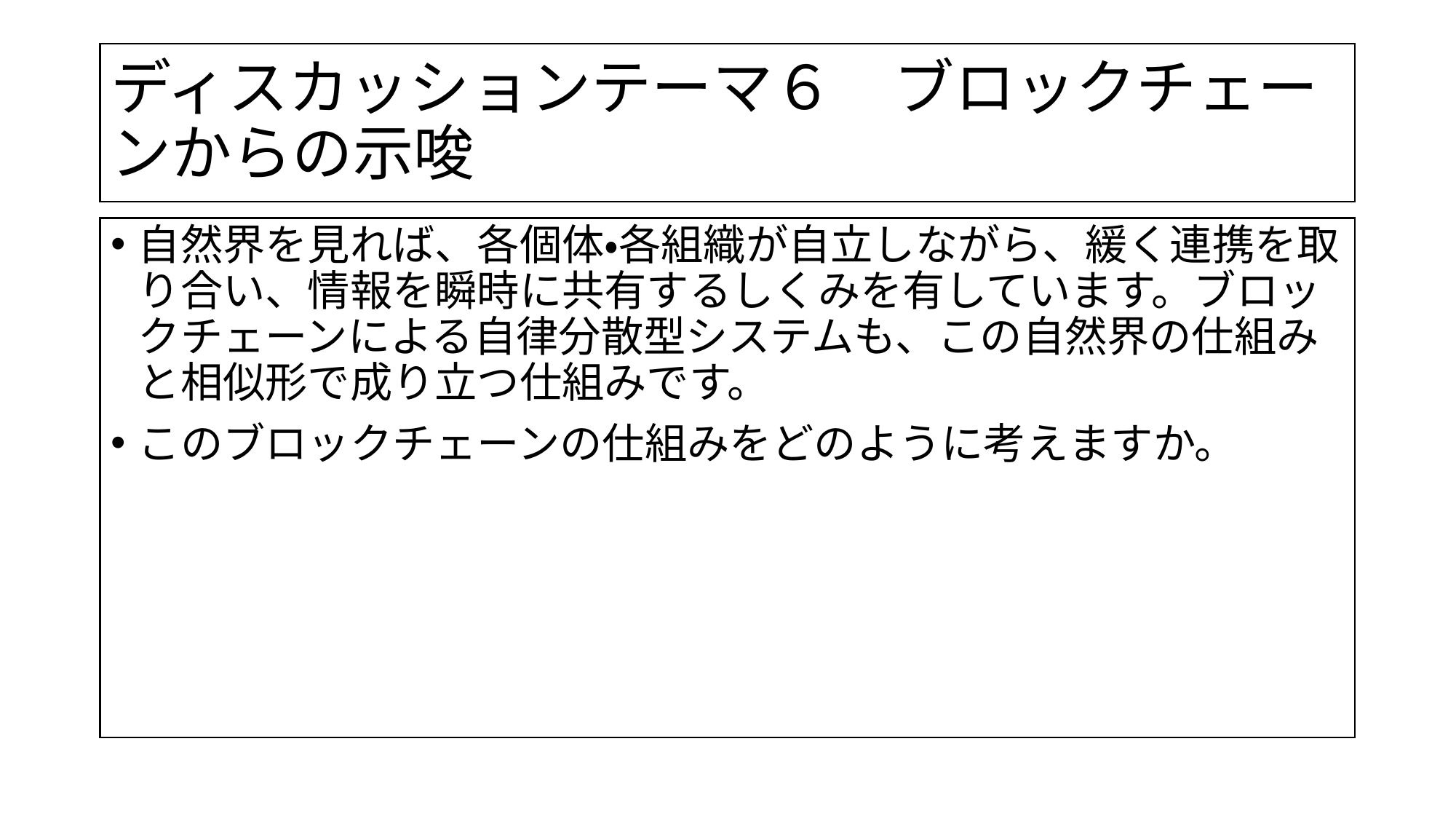

# ディスカッションテーマ６　ブロックチェーンからの示唆
自然界を見れば、各個体・各組織が自立しながら、緩く連携を取り合い、情報を瞬時に共有するしくみを有しています。ブロックチェーンによる自律分散型システムも、この自然界の仕組みと相似形で成り立つ仕組みです。
このブロックチェーンの仕組みをどのように考えますか。